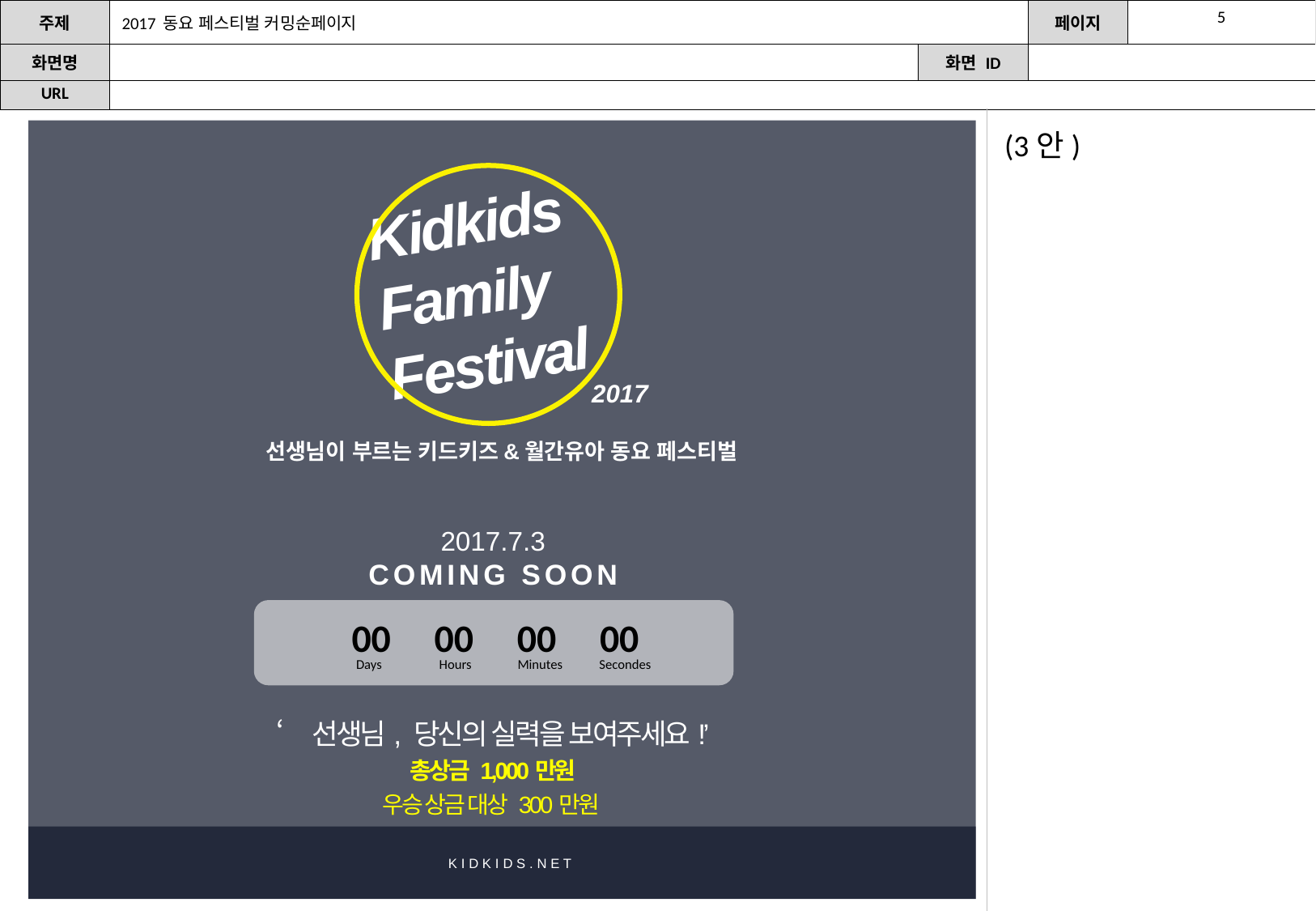

5
| 화면명 |  | 화면 ID |  |
| --- | --- | --- | --- |
| URL |  |  |  |

(3안)

Kidkids
Family
Festival
2017
선생님이 부르는 키드키즈&월간유아 동요 페스티벌
2017.7.3
COMING SOON

00     00     00     00
Days
Hours
 Minutes
Secondes
‘선생님, 당신의 실력을 보여주세요!’
총상금 1,000만원
우승 상금 대상 300만원

K I D K I D S . N E T